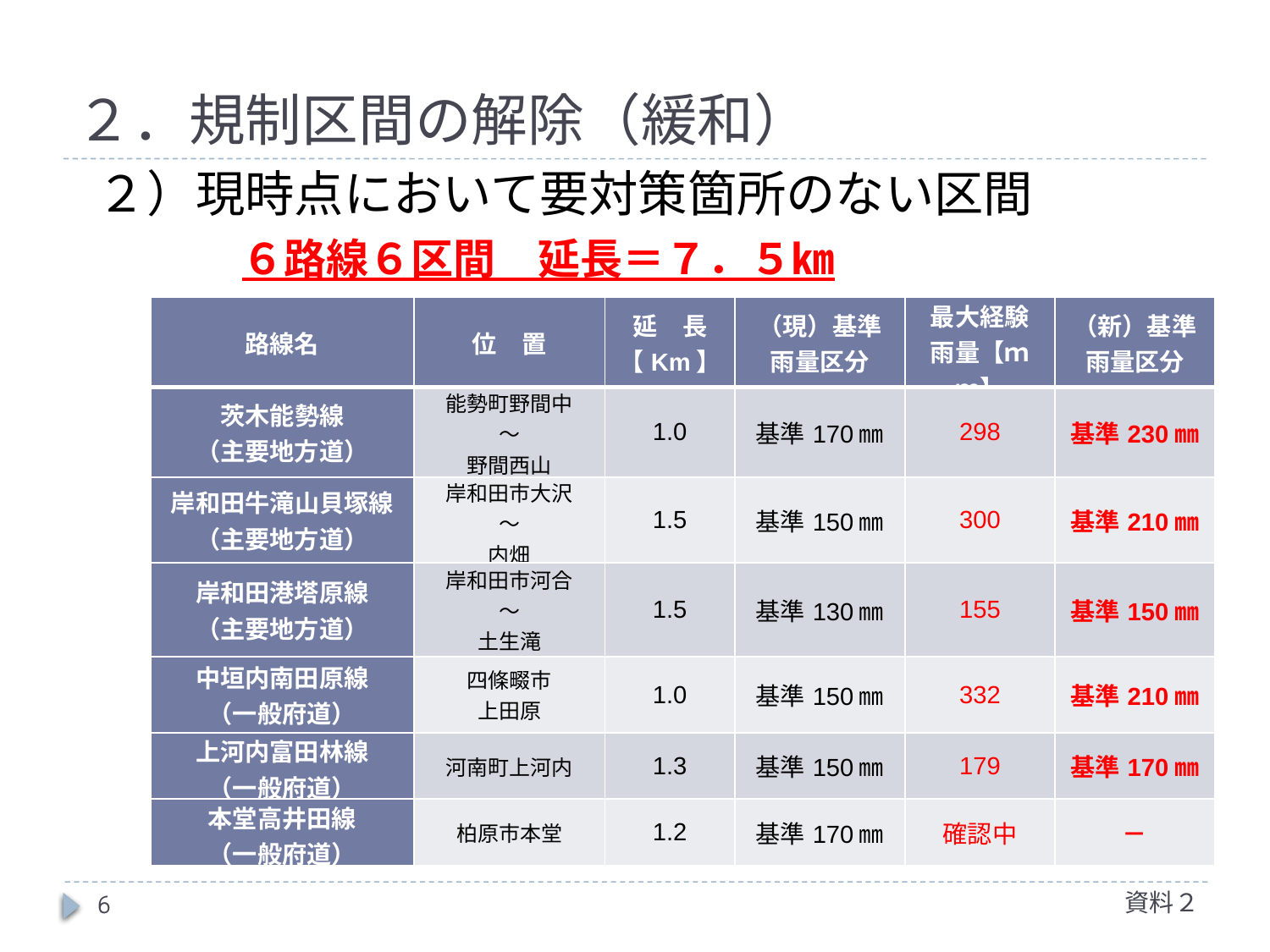

# ２．規制区間の解除（緩和）
２）現時点において要対策箇所のない区間
　　６路線６区間　延長＝７．５㎞
| 路線名 | 位　置 | 延　長 【Km】 | （現）基準 雨量区分 | 最大経験 雨量【ｍｍ】 | （新）基準 雨量区分 |
| --- | --- | --- | --- | --- | --- |
| 茨木能勢線 （主要地方道） | 能勢町野間中 ～ 野間西山 | 1.0 | 基準170㎜ | 298 | 基準230㎜ |
| 岸和田牛滝山貝塚線 （主要地方道） | 岸和田市大沢 ～ 内畑 | 1.5 | 基準150㎜ | 300 | 基準210㎜ |
| 岸和田港塔原線 （主要地方道） | 岸和田市河合 ～ 土生滝 | 1.5 | 基準130㎜ | 155 | 基準150㎜ |
| 中垣内南田原線 （一般府道） | 四條畷市 上田原 | 1.0 | 基準150㎜ | 332 | 基準210㎜ |
| 上河内富田林線 （一般府道） | 河南町上河内 | 1.3 | 基準150㎜ | 179 | 基準170㎜ |
| 本堂高井田線 （一般府道） | 柏原市本堂 | 1.2 | 基準170㎜ | 確認中 | － |
資料２
6